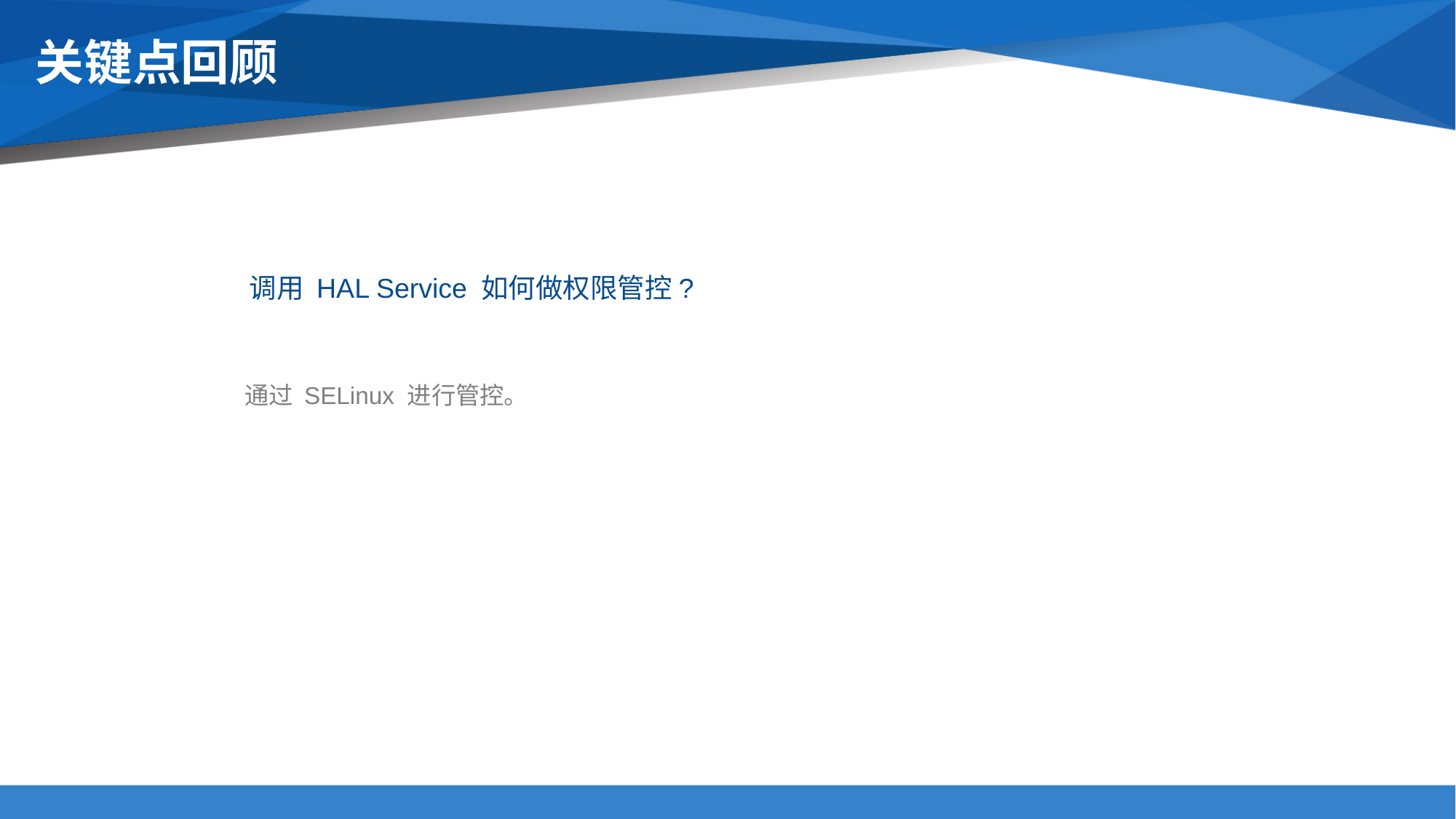

# 关键点回顾
调用 HAL Service 如何做权限管控?
通过 SELinux 进行管控。